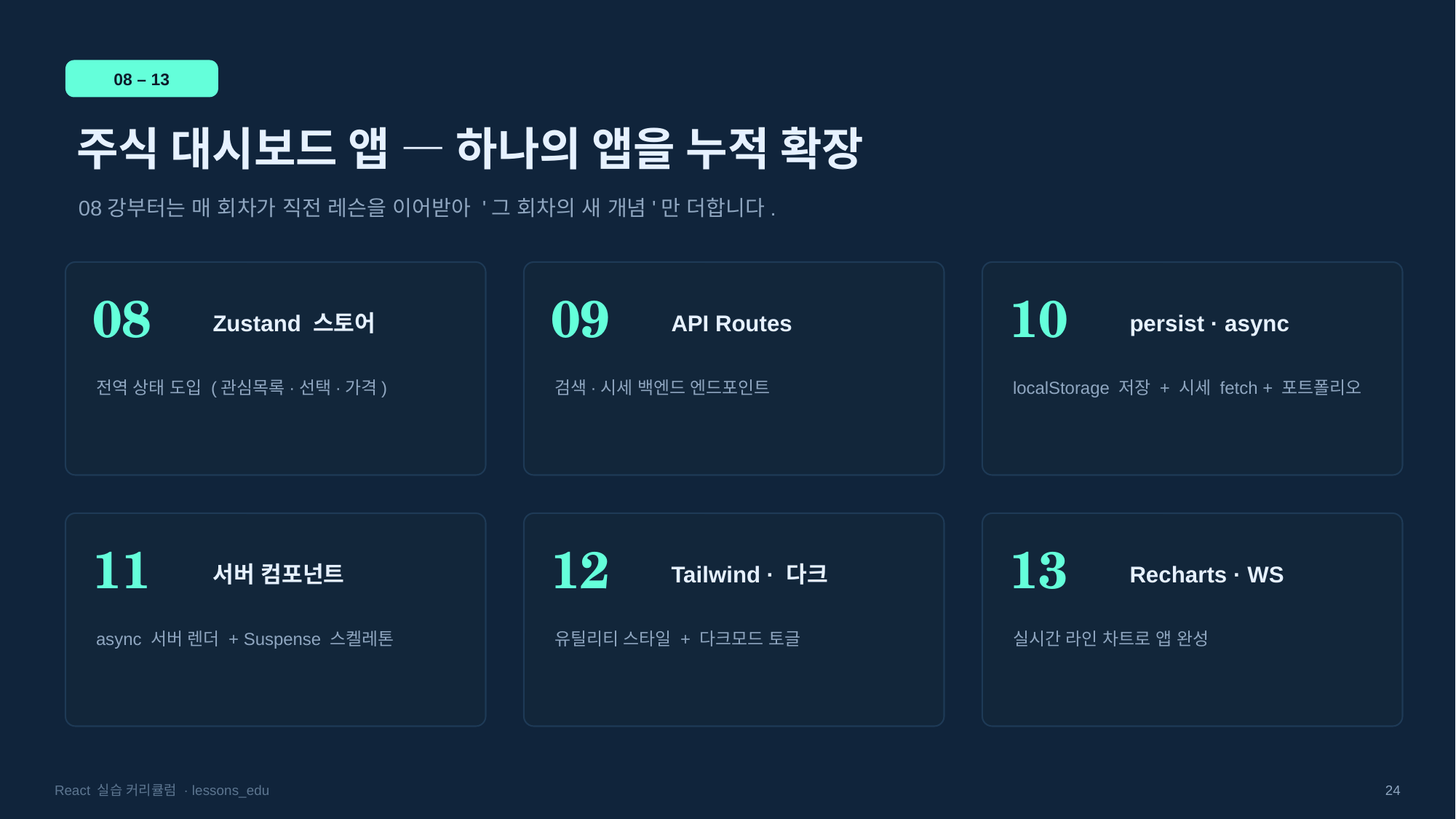

08 – 13
주식 대시보드 앱 — 하나의 앱을 누적 확장
08강부터는 매 회차가 직전 레슨을 이어받아 '그 회차의 새 개념'만 더합니다.

08
09
10
Zustand 스토어
API Routes
persist · async
전역 상태 도입 (관심목록·선택·가격)
검색·시세 백엔드 엔드포인트
localStorage 저장 + 시세 fetch + 포트폴리오

11
12
13
서버 컴포넌트
Tailwind · 다크
Recharts · WS
async 서버 렌더 + Suspense 스켈레톤
유틸리티 스타일 + 다크모드 토글
실시간 라인 차트로 앱 완성
React 실습 커리큘럼 · lessons_edu
24